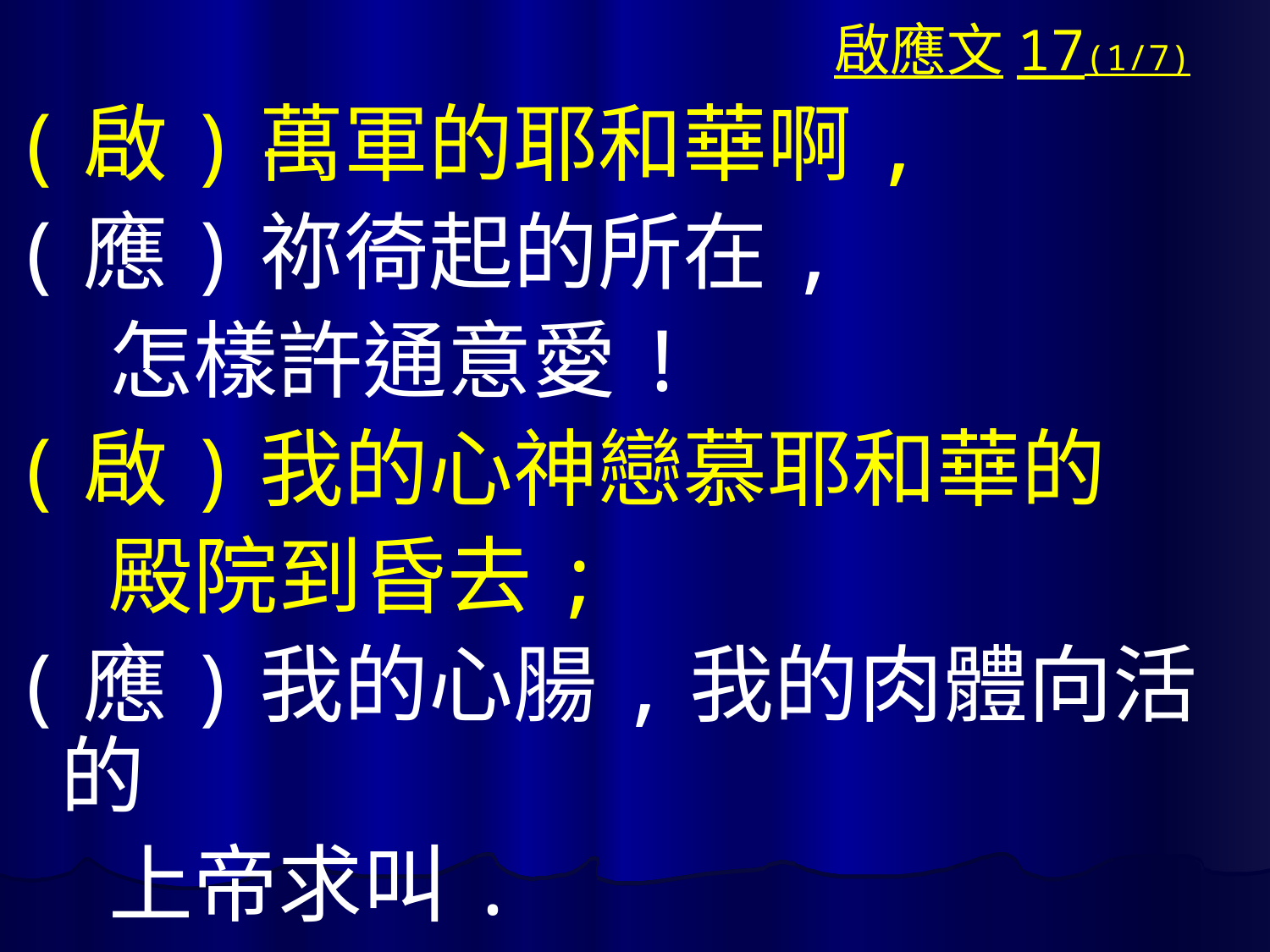

# 啟應文17(1/7)
(啟)萬軍的耶和華啊,
(應)祢徛起的所在,
    怎樣許通意愛!
(啟)我的心神戀慕耶和華的
    殿院到昏去;
(應)我的心腸,我的肉體向活的
    上帝求叫.